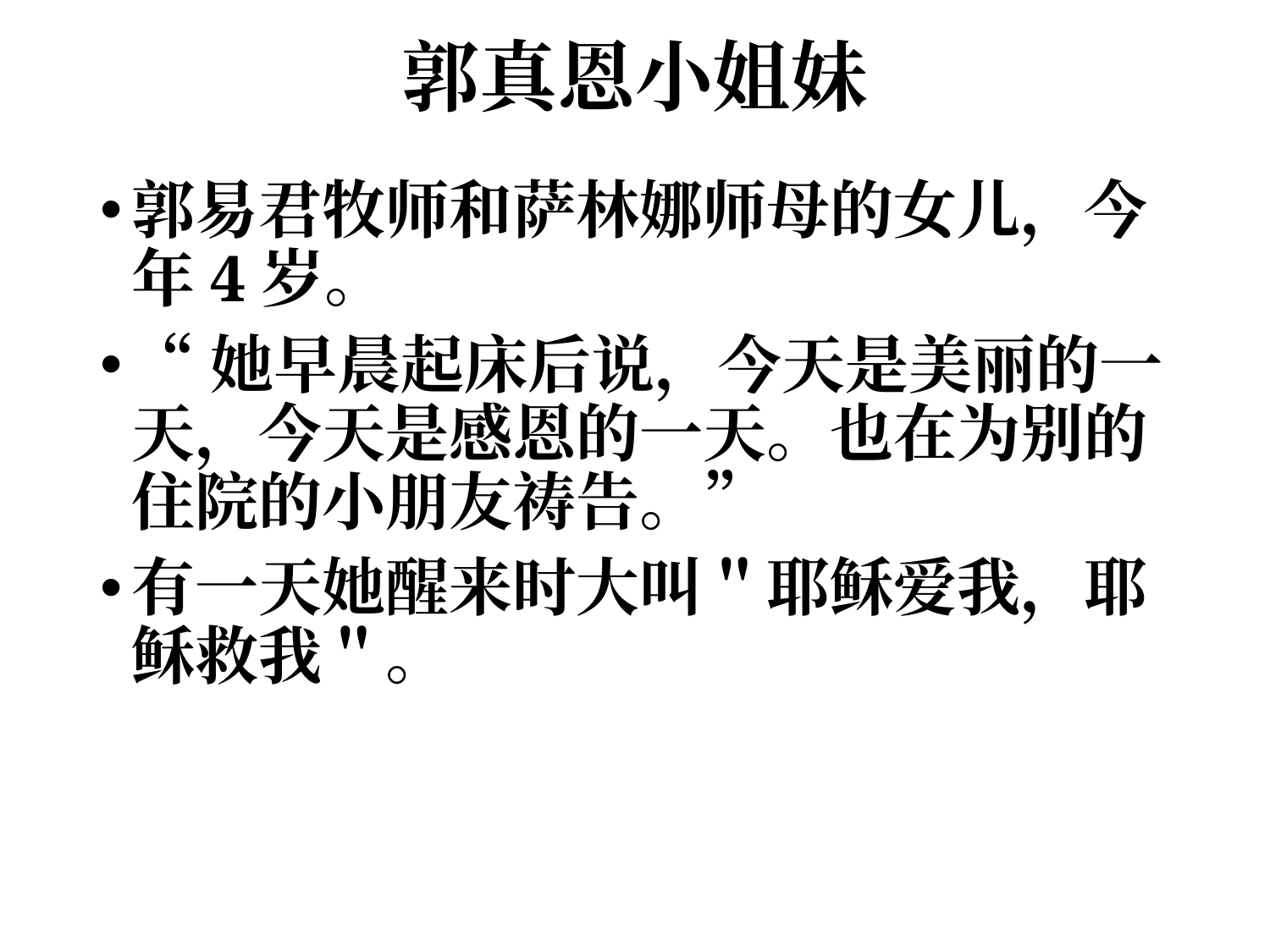

# 郭真恩小姐妹
郭易君牧师和萨林娜师母的女儿，今年4岁。
“她早晨起床后说，今天是美丽的一天，今天是感恩的一天。也在为别的住院的小朋友祷告。”
有一天她醒来时大叫＂耶稣爱我，耶稣救我＂。